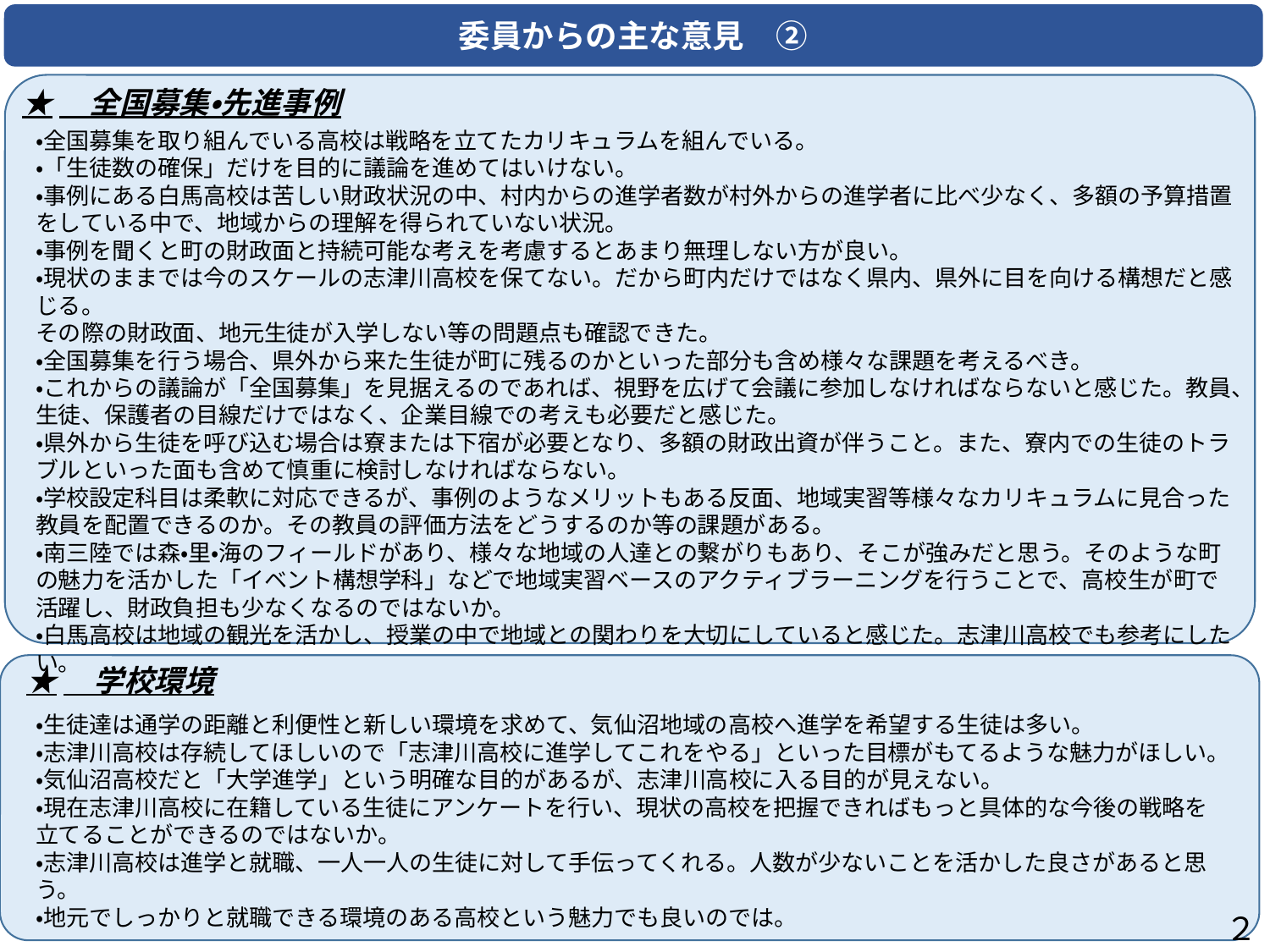

委員からの主な意見　②

★　全国募集・先進事例

・全国募集を取り組んでいる高校は戦略を立てたカリキュラムを組んでいる。
・「生徒数の確保」だけを目的に議論を進めてはいけない。
・事例にある白馬高校は苦しい財政状況の中、村内からの進学者数が村外からの進学者に比べ少なく、多額の予算措置をしている中で、地域からの理解を得られていない状況。
・事例を聞くと町の財政面と持続可能な考えを考慮するとあまり無理しない方が良い。
・現状のままでは今のスケールの志津川高校を保てない。だから町内だけではなく県内、県外に目を向ける構想だと感じる。
その際の財政面、地元生徒が入学しない等の問題点も確認できた。
・全国募集を行う場合、県外から来た生徒が町に残るのかといった部分も含め様々な課題を考えるべき。
・これからの議論が「全国募集」を見据えるのであれば、視野を広げて会議に参加しなければならないと感じた。教員、生徒、保護者の目線だけではなく、企業目線での考えも必要だと感じた。
・県外から生徒を呼び込む場合は寮または下宿が必要となり、多額の財政出資が伴うこと。また、寮内での生徒のトラブルといった面も含めて慎重に検討しなければならない。
・学校設定科目は柔軟に対応できるが、事例のようなメリットもある反面、地域実習等様々なカリキュラムに見合った教員を配置できるのか。その教員の評価方法をどうするのか等の課題がある。
・南三陸では森・里・海のフィールドがあり、様々な地域の人達との繋がりもあり、そこが強みだと思う。そのような町の魅力を活かした「イベント構想学科」などで地域実習ベースのアクティブラーニングを行うことで、高校生が町で活躍し、財政負担も少なくなるのではないか。
・白馬高校は地域の観光を活かし、授業の中で地域との関わりを大切にしていると感じた。志津川高校でも参考にしたい。
★　学校環境

・生徒達は通学の距離と利便性と新しい環境を求めて、気仙沼地域の高校へ進学を希望する生徒は多い。
・志津川高校は存続してほしいので「志津川高校に進学してこれをやる」といった目標がもてるような魅力がほしい。
・気仙沼高校だと「大学進学」という明確な目的があるが、志津川高校に入る目的が見えない。
・現在志津川高校に在籍している生徒にアンケートを行い、現状の高校を把握できればもっと具体的な今後の戦略を立てることができるのではないか。
・志津川高校は進学と就職、一人一人の生徒に対して手伝ってくれる。人数が少ないことを活かした良さがあると思う。
・地元でしっかりと就職できる環境のある高校という魅力でも良いのでは。
２